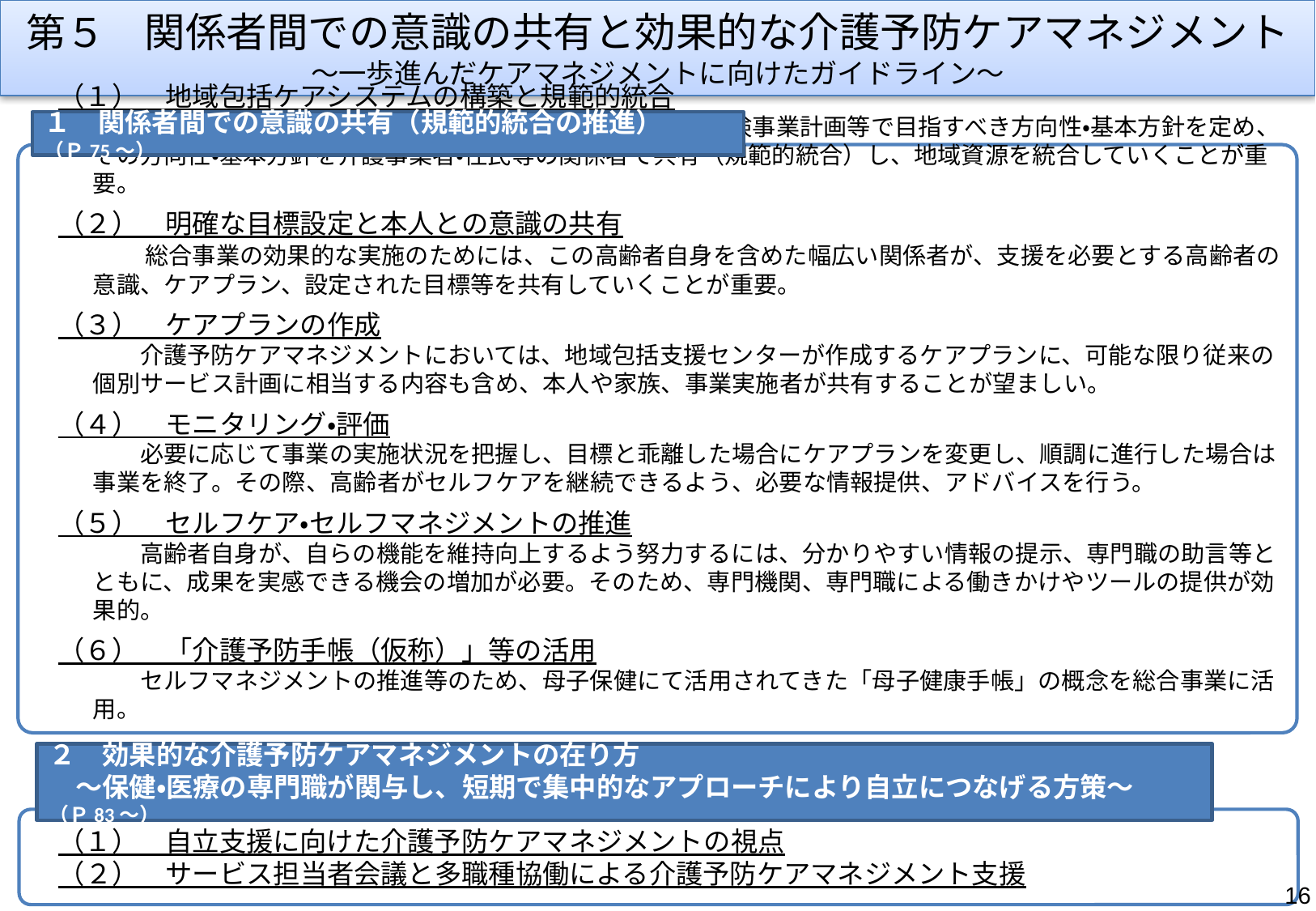

第５　関係者間での意識の共有と効果的な介護予防ケアマネジメント
～一歩進んだケアマネジメントに向けたガイドライン～
１　関係者間での意識の共有（規範的統合の推進）　　（Ｐ75～）
（１）　地域包括ケアシステムの構築と規範的統合
　　　地域包括ケアシステムの構築に向け、市町村は、介護保険事業計画等で目指すべき方向性・基本方針を定め、その方向性・基本方針を介護事業者・住民等の関係者で共有（規範的統合）し、地域資源を統合していくことが重要。
（２）　明確な目標設定と本人との意識の共有
　　　総合事業の効果的な実施のためには、この高齢者自身を含めた幅広い関係者が、支援を必要とする高齢者の意識、ケアプラン、設定された目標等を共有していくことが重要。
（３）　ケアプランの作成
　　　介護予防ケアマネジメントにおいては、地域包括支援センターが作成するケアプランに、可能な限り従来の個別サービス計画に相当する内容も含め、本人や家族、事業実施者が共有することが望ましい。
（４）　モニタリング・評価
　　　必要に応じて事業の実施状況を把握し、目標と乖離した場合にケアプランを変更し、順調に進行した場合は事業を終了。その際、高齢者がセルフケアを継続できるよう、必要な情報提供、アドバイスを行う。
（５）　セルフケア・セルフマネジメントの推進
　　　高齢者自身が、自らの機能を維持向上するよう努力するには、分かりやすい情報の提示、専門職の助言等とともに、成果を実感できる機会の増加が必要。そのため、専門機関、専門職による働きかけやツールの提供が効果的。
（６）　「介護予防手帳（仮称）」等の活用
　　　セルフマネジメントの推進等のため、母子保健にて活用されてきた「母子健康手帳」の概念を総合事業に活用。
２　効果的な介護予防ケアマネジメントの在り方
　～保健・医療の専門職が関与し、短期で集中的なアプローチにより自立につなげる方策～　　（Ｐ83～）
（１）　自立支援に向けた介護予防ケアマネジメントの視点
（２）　サービス担当者会議と多職種協働による介護予防ケアマネジメント支援
16